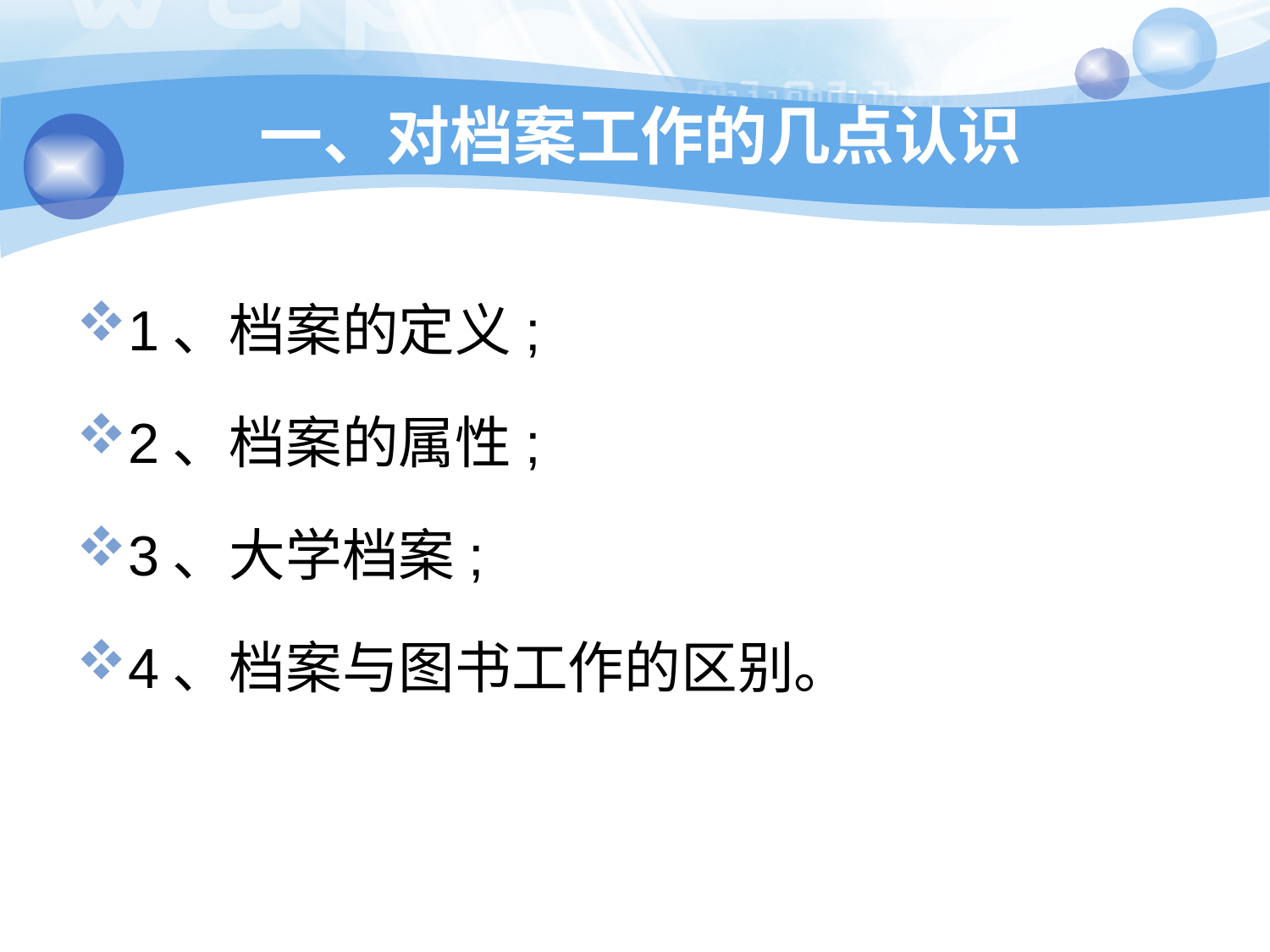

# 一、对档案工作的几点认识
1、档案的定义;
2、档案的属性;
3、大学档案;
4、档案与图书工作的区别。